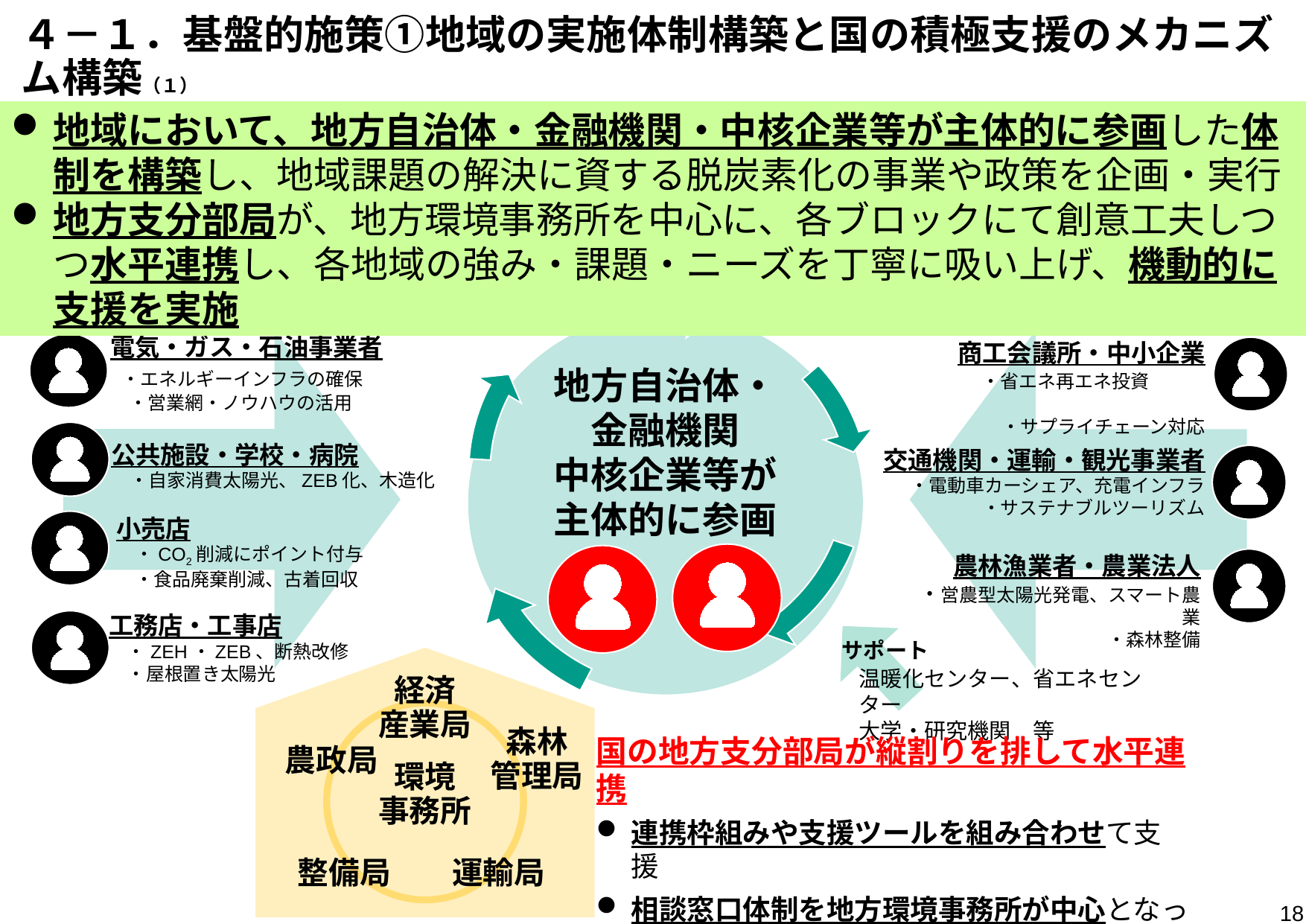

# ４－１．基盤的施策①地域の実施体制構築と国の積極支援のメカニズム構築（１）
地域において、地方自治体・金融機関・中核企業等が主体的に参画した体制を構築し、地域課題の解決に資する脱炭素化の事業や政策を企画・実行
地方支分部局が、地方環境事務所を中心に、各ブロックにて創意工夫しつつ水平連携し、各地域の強み・課題・ニーズを丁寧に吸い上げ、機動的に支援を実施

電気・ガス・石油事業者
 ・エネルギーインフラの確保
　・営業網・ノウハウの活用

商工会議所・中小企業
　　　　・省エネ再エネ投資
　　　　・サプライチェーン対応

地方自治体・
金融機関
中核企業等が
主体的に参画

公共施設・学校・病院
　・自家消費太陽光、ZEB化、木造化
交通機関・運輸・観光事業者
・電動車カーシェア、充電インフラ
・サステナブルツーリズム

小売店
　・CO2削減にポイント付与
　・食品廃棄削減、古着回収

農林漁業者・農業法人
　・営農型太陽光発電、スマート農業
・森林整備
工務店・工事店
　・ZEH・ZEB、断熱改修
　・屋根置き太陽光

サポート
温暖化センター、省エネセンター
大学・研究機関　等
経済
産業局

農政局
森林
管理局
国の地方支分部局が縦割りを排して水平連携
連携枠組みや支援ツールを組み合わせて支援
相談窓口体制を地方環境事務所が中心となって確保
環境
事務所
整備局
運輸局